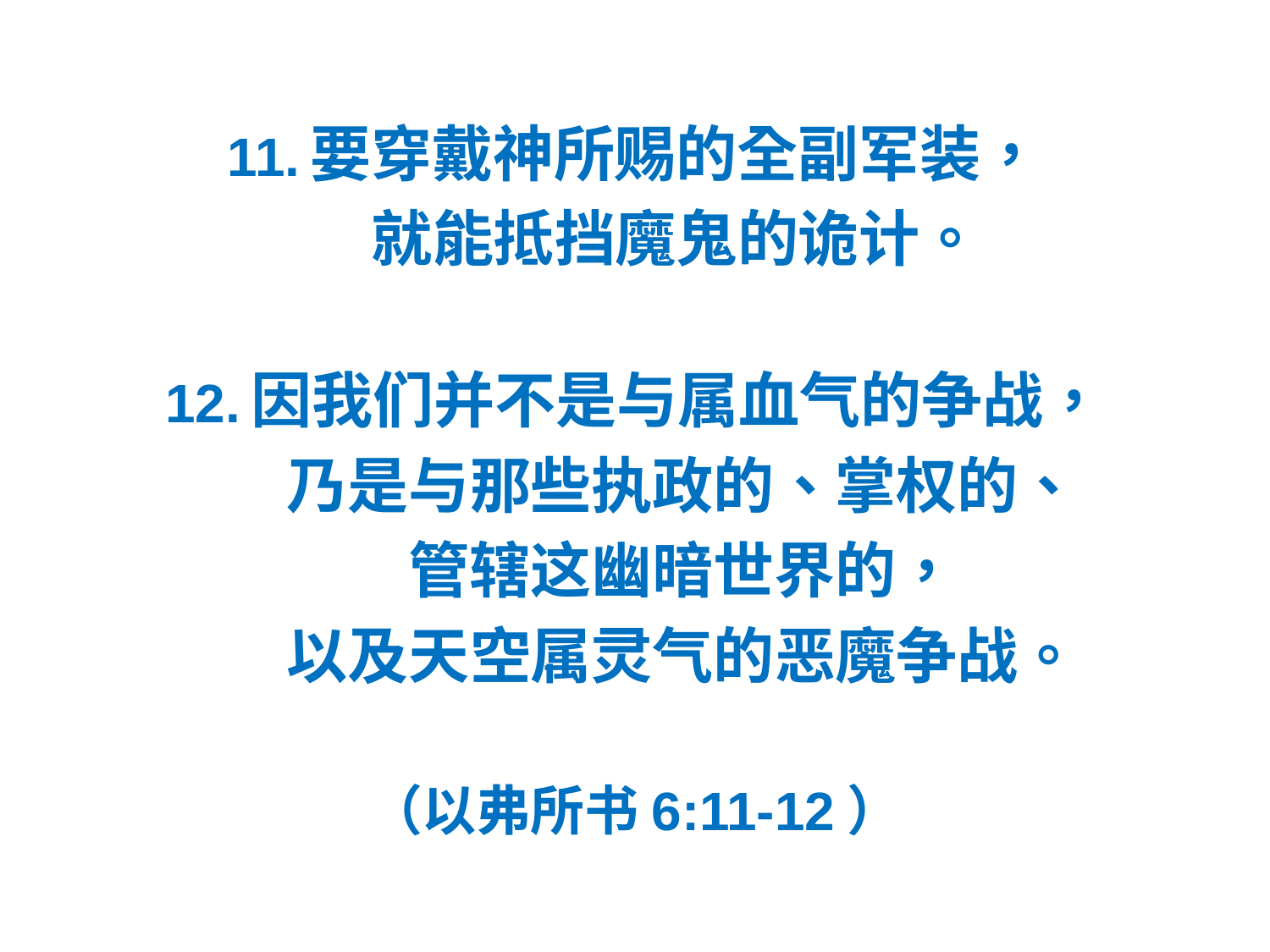

#
11. 要穿戴神所赐的全副军装，
      就能抵挡魔鬼的诡计。

12. 因我们并不是与属血气的争战，
      乃是与那些执政的、掌权的、
      管辖这幽暗世界的，
      以及天空属灵气的恶魔争战。

（以弗所书6:11-12）